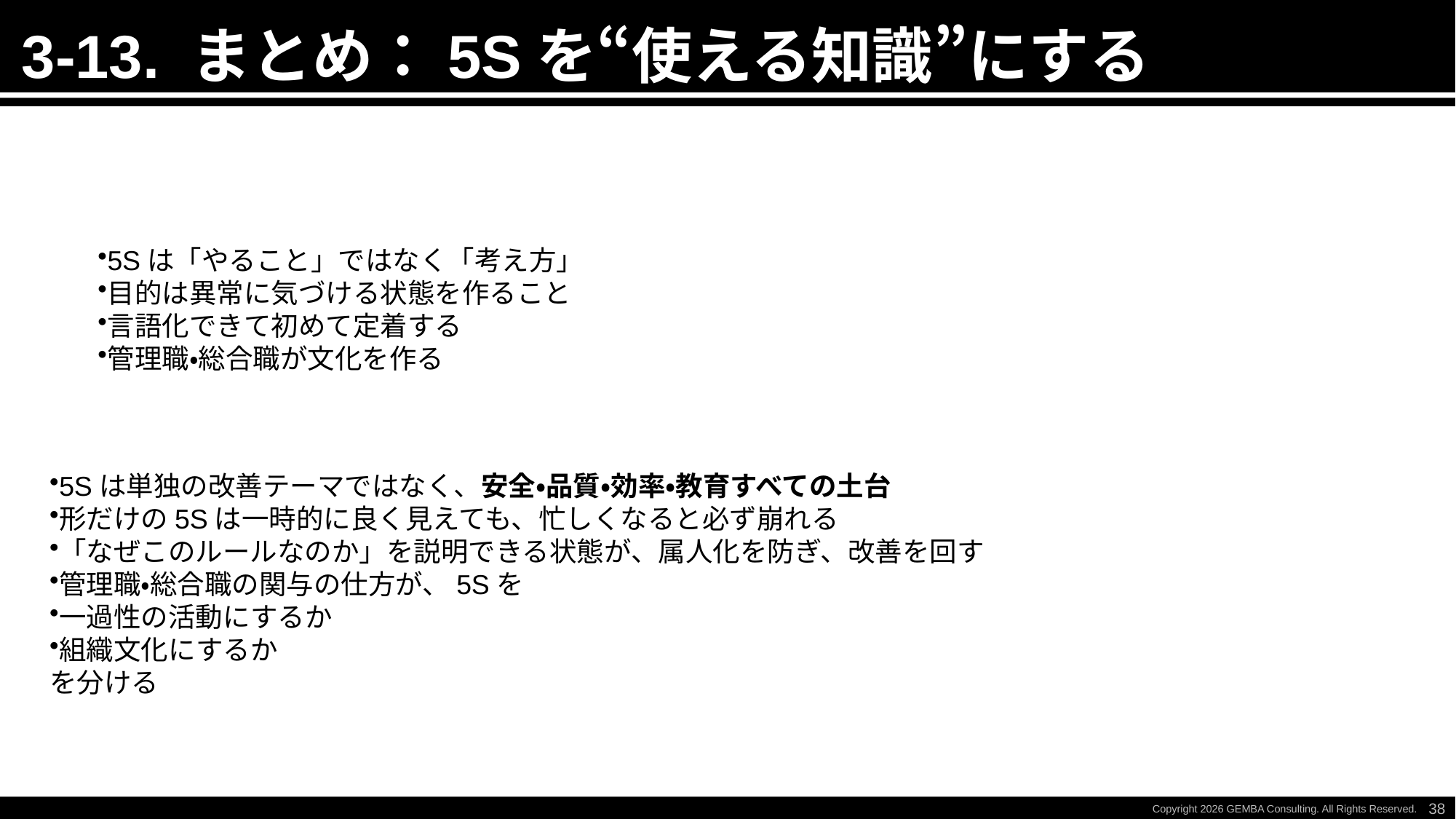

3-13. まとめ：5Sを“使える知識”にする
5Sは「やること」ではなく「考え方」
目的は異常に気づける状態を作ること
言語化できて初めて定着する
管理職・総合職が文化を作る
5Sは単独の改善テーマではなく、安全・品質・効率・教育すべての土台
形だけの5Sは一時的に良く見えても、忙しくなると必ず崩れる
「なぜこのルールなのか」を説明できる状態が、属人化を防ぎ、改善を回す
管理職・総合職の関与の仕方が、5Sを
一過性の活動にするか
組織文化にするか
を分ける

38